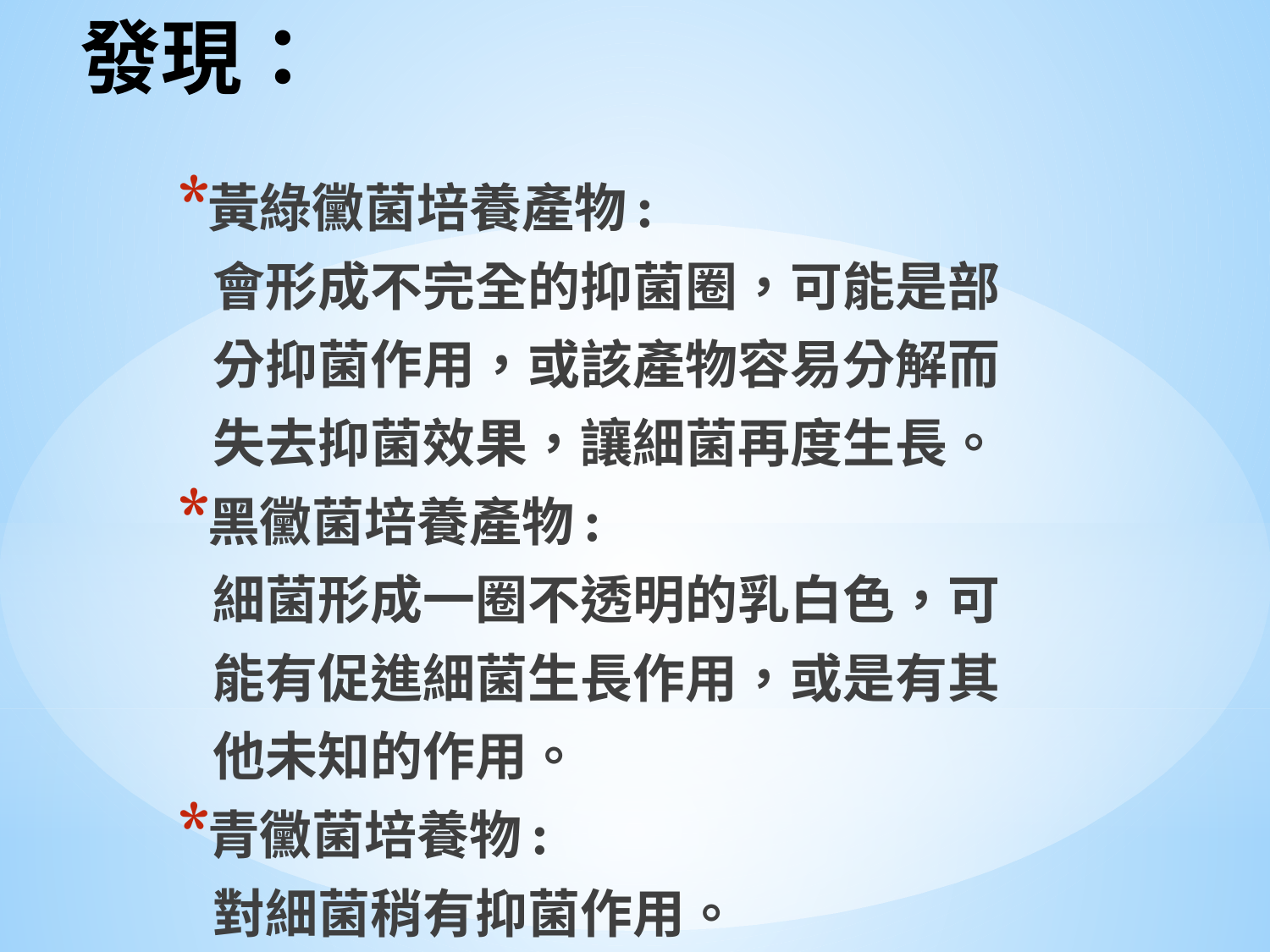

# 發現：
黃綠黴菌培養產物:
  會形成不完全的抑菌圈，可能是部
  分抑菌作用，或該產物容易分解而
  失去抑菌效果，讓細菌再度生長。
黑黴菌培養產物:
  細菌形成一圈不透明的乳白色，可
  能有促進細菌生長作用，或是有其
  他未知的作用。
青黴菌培養物:
  對細菌稍有抑菌作用。